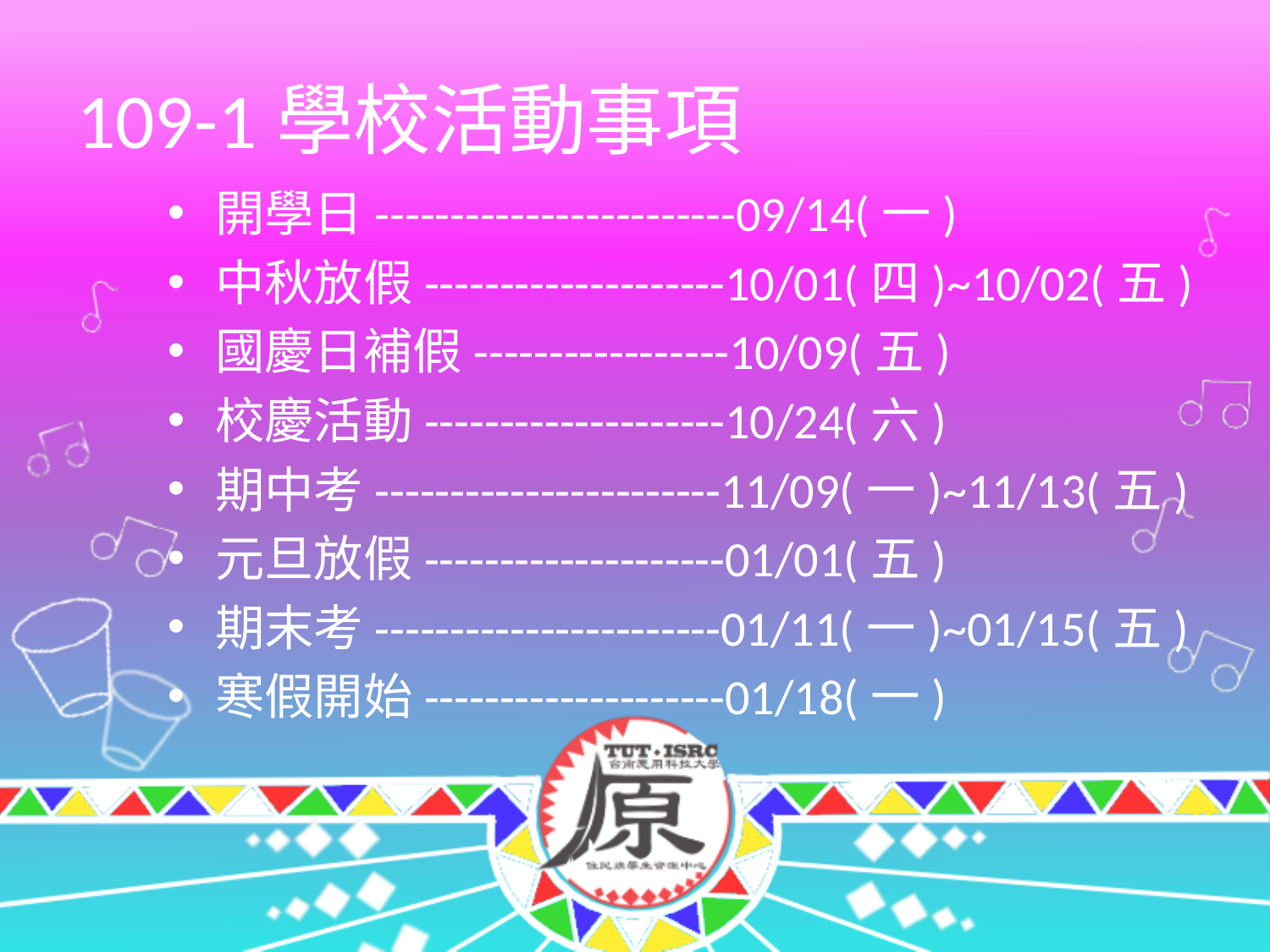

# 109-1學校活動事項
開學日------------------------09/14(一)
中秋放假--------------------10/01(四)~10/02(五)
國慶日補假-----------------10/09(五)
校慶活動--------------------10/24(六)
期中考-----------------------11/09(一)~11/13(五)
元旦放假--------------------01/01(五)
期末考-----------------------01/11(一)~01/15(五)
寒假開始--------------------01/18(一)